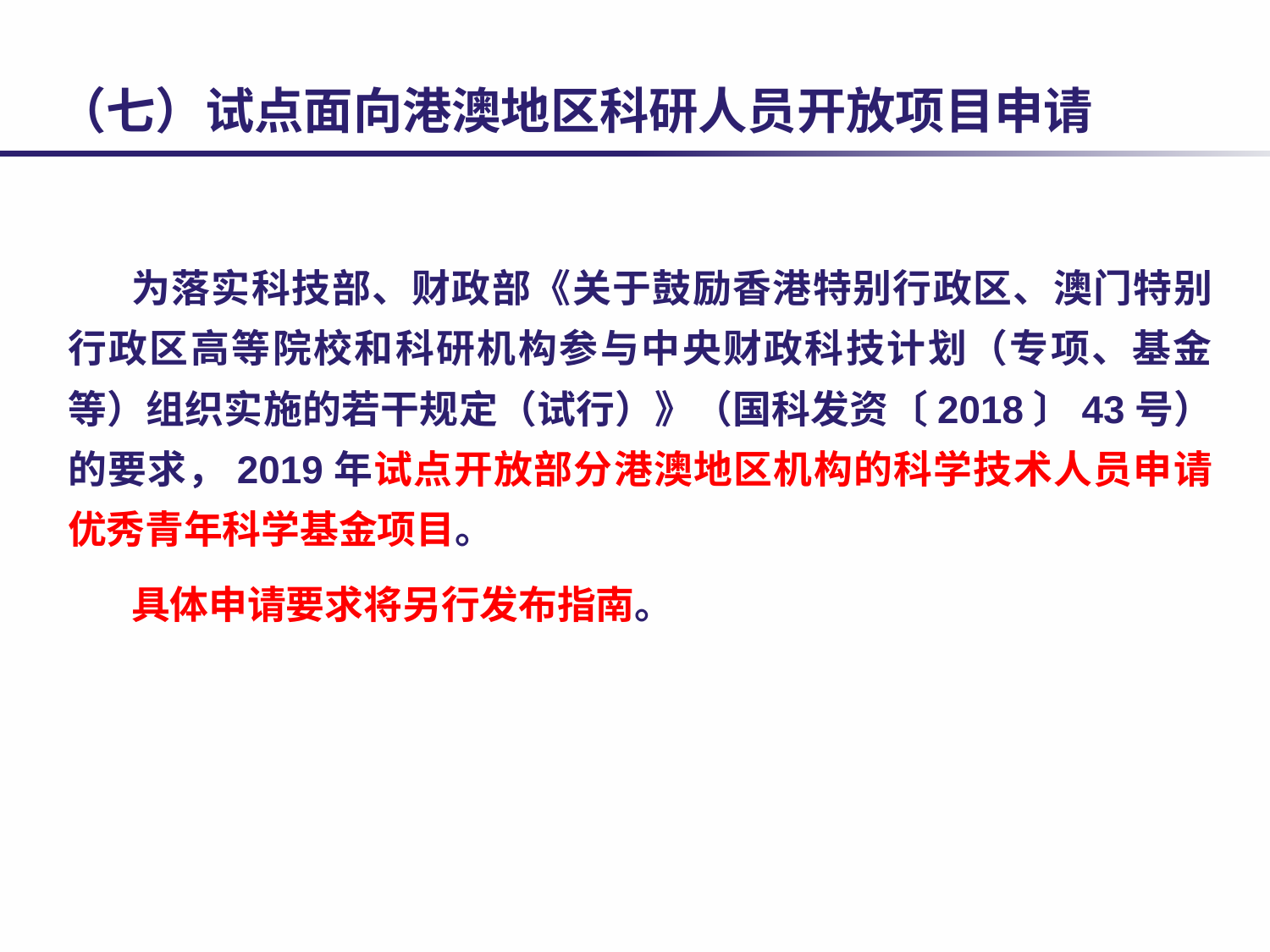

# （七）试点面向港澳地区科研人员开放项目申请
为落实科技部、财政部《关于鼓励香港特别行政区、澳门特别行政区高等院校和科研机构参与中央财政科技计划（专项、基金等）组织实施的若干规定（试行）》（国科发资〔2018〕43号）的要求，2019年试点开放部分港澳地区机构的科学技术人员申请优秀青年科学基金项目。
具体申请要求将另行发布指南。